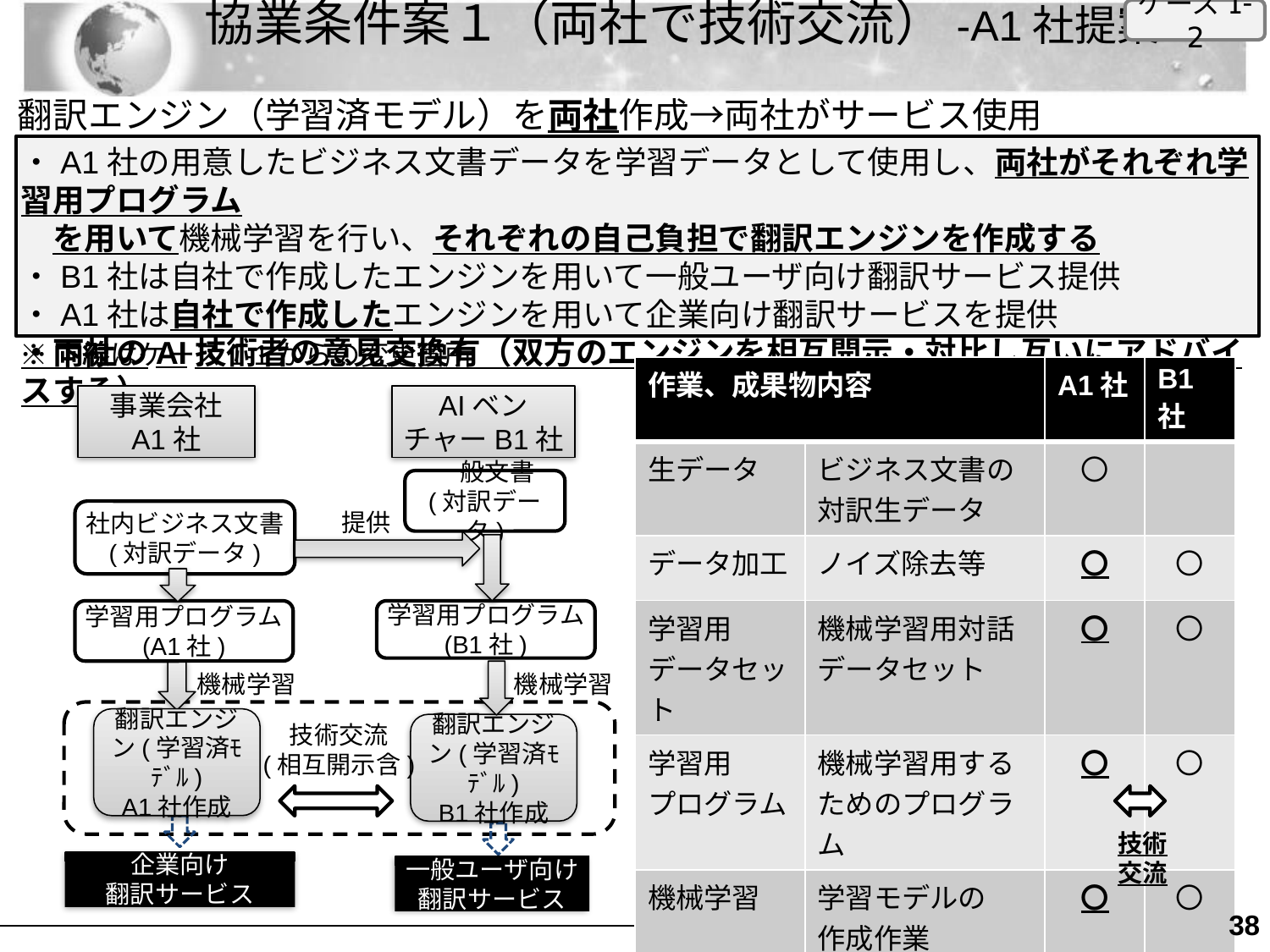

ケース1-2
# 協業条件案１（両社で技術交流）-A1社提案
翻訳エンジン（学習済モデル）を両社作成→両社がサービス使用
・A1社の用意したビジネス文書データを学習データとして使用し、両社がそれぞれ学習用プログラム
　を用いて機械学習を行い、それぞれの自己負担で翻訳エンジンを作成する
・B1社は自社で作成したエンジンを用いて一般ユーザ向け翻訳サービス提供
・A1社は自社で作成したエンジンを用いて企業向け翻訳サービスを提供
・両社のAI技術者の意見交換有（双方のエンジンを相互開示・対比し互いにアドバイスする）

※下線はケース1-1からの変更箇所
| 作業、成果物内容 |  | A1社 | B1社 |
| --- | --- | --- | --- |
| 生データ | ビジネス文書の 対訳生データ | 〇 |  |
| データ加工 | ノイズ除去等 | 〇 | 〇 |
| 学習用 データセット | 機械学習用対話データセット | 〇 | 〇 |
| 学習用 プログラム | 機械学習用する ためのプログラム | 〇 | 〇 |
| 機械学習 | 学習モデルの 作成作業 | 〇 | 〇 |
| 学習済 モデル | ビジネス文書用の翻訳エンジン | 〇 | 〇 |
事業会社
A1社
AIベンチャーB1社
一般文書
(対訳データ)
社内ビジネス文書
(対訳データ)
提供

学習用プログラム
(B1社)
学習用プログラム
(A1社)

機械学習
機械学習

翻訳エンジン(学習済ﾓﾃﾞﾙ)
A1社作成
技術交流
(相互開示含)
翻訳エンジン(学習済ﾓﾃﾞﾙ)
B1社作成

技術
交流

企業向け
翻訳サービス
一般ユーザ向け翻訳サービス
38